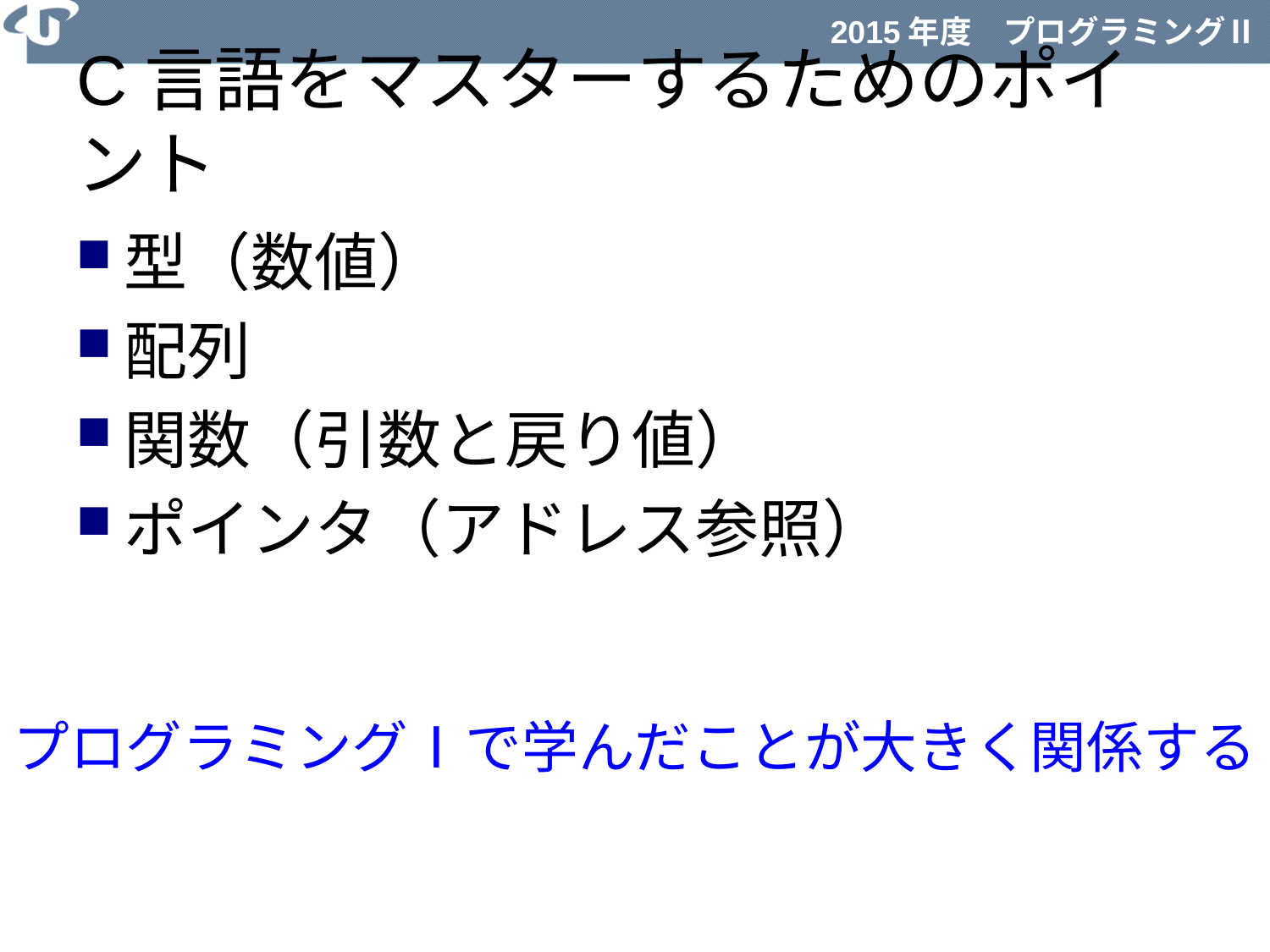

# C言語をマスターするためのポイント
型（数値）
配列
関数（引数と戻り値）
ポインタ（アドレス参照）
プログラミングⅠで学んだことが大きく関係する